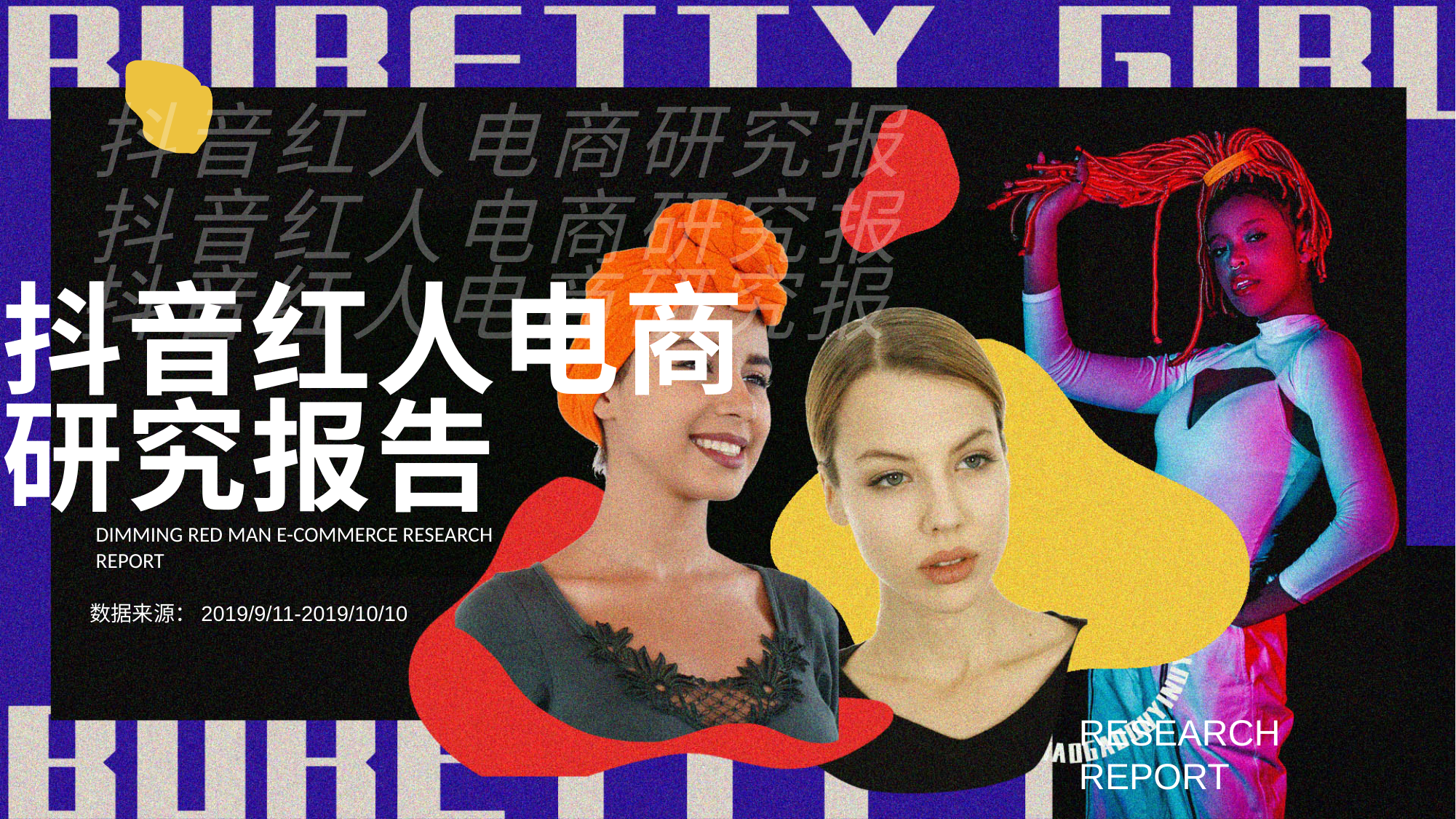

抖音红人电商研究报告
抖音红人电商研究报告
抖音红人电商研究报告
# 抖音红人电商研究报告
DIMMING RED MAN E-COMMERCE RESEARCH REPORT
数据来源：2019/9/11-2019/10/10
RESEARCH REPORT